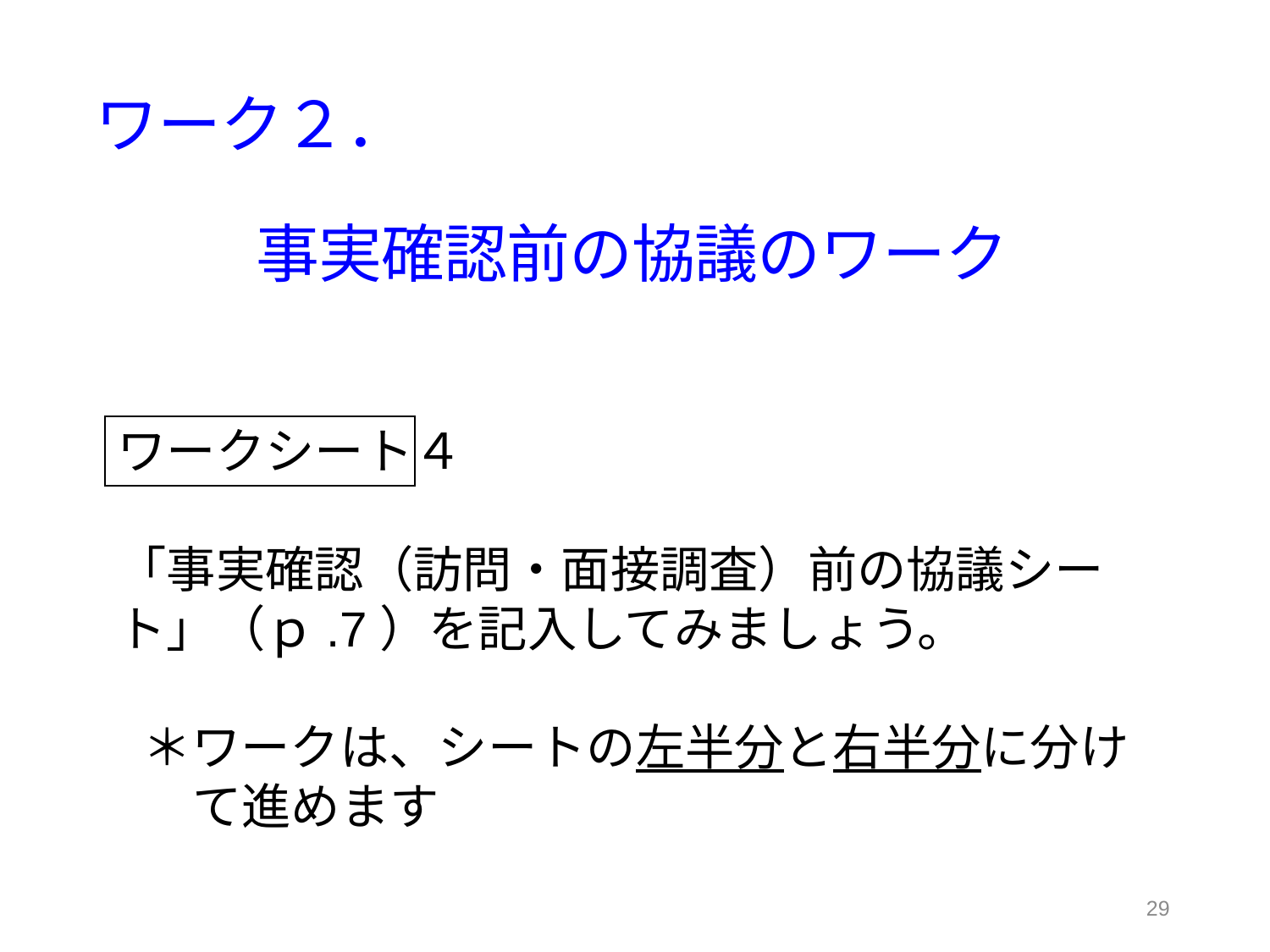

ワーク２．

事実確認前の協議のワーク
ワークシート４

「事実確認（訪問・面接調査）前の協議シート」（ｐ.7）を記入してみましょう。

＊ワークは、シートの左半分と右半分に分けて進めます

29